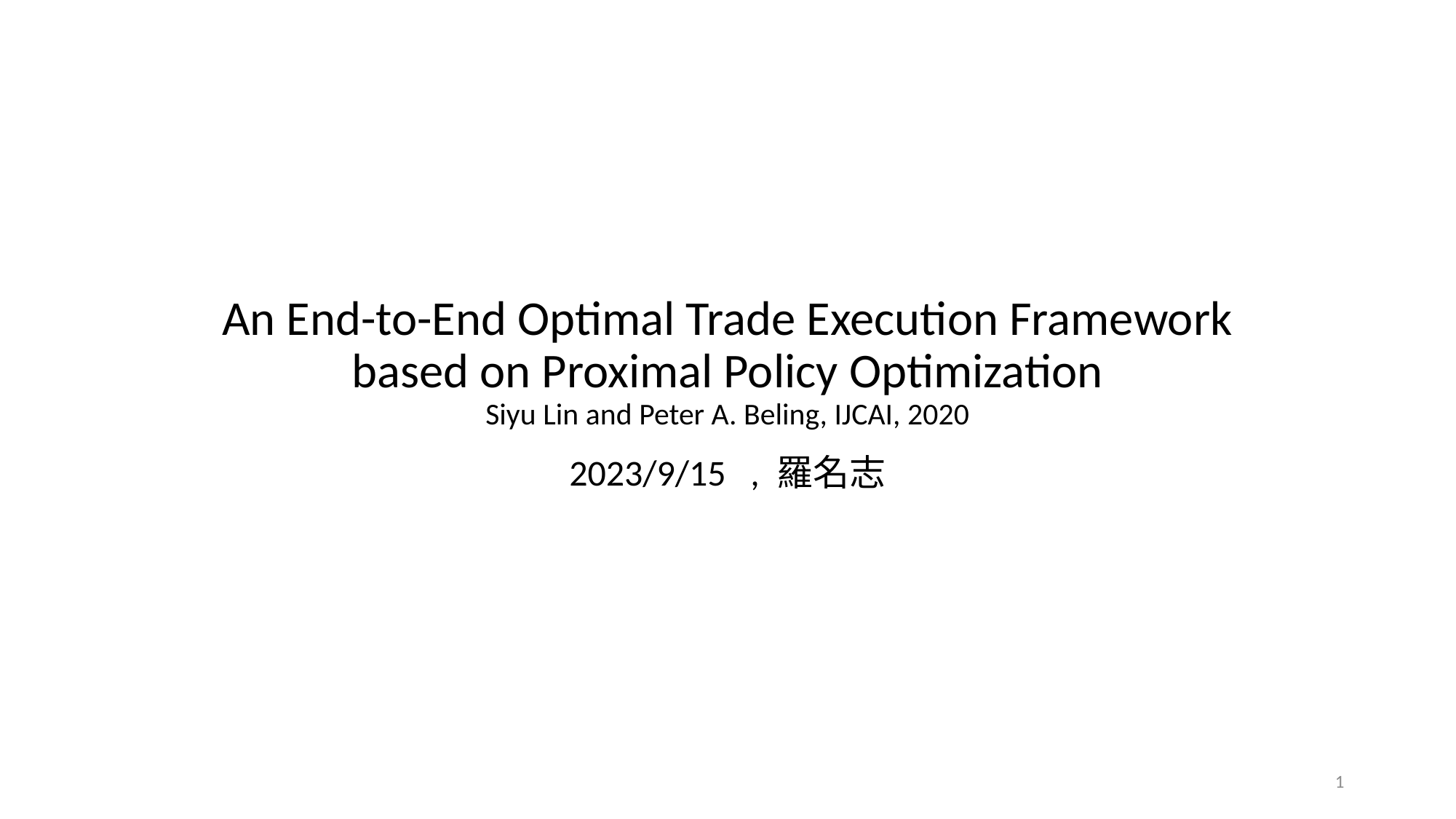

# An End-to-End Optimal Trade Execution Framework based on Proximal Policy Optimization Siyu Lin and Peter A. Beling, IJCAI, 2020
2023/9/15   , 羅名志
1